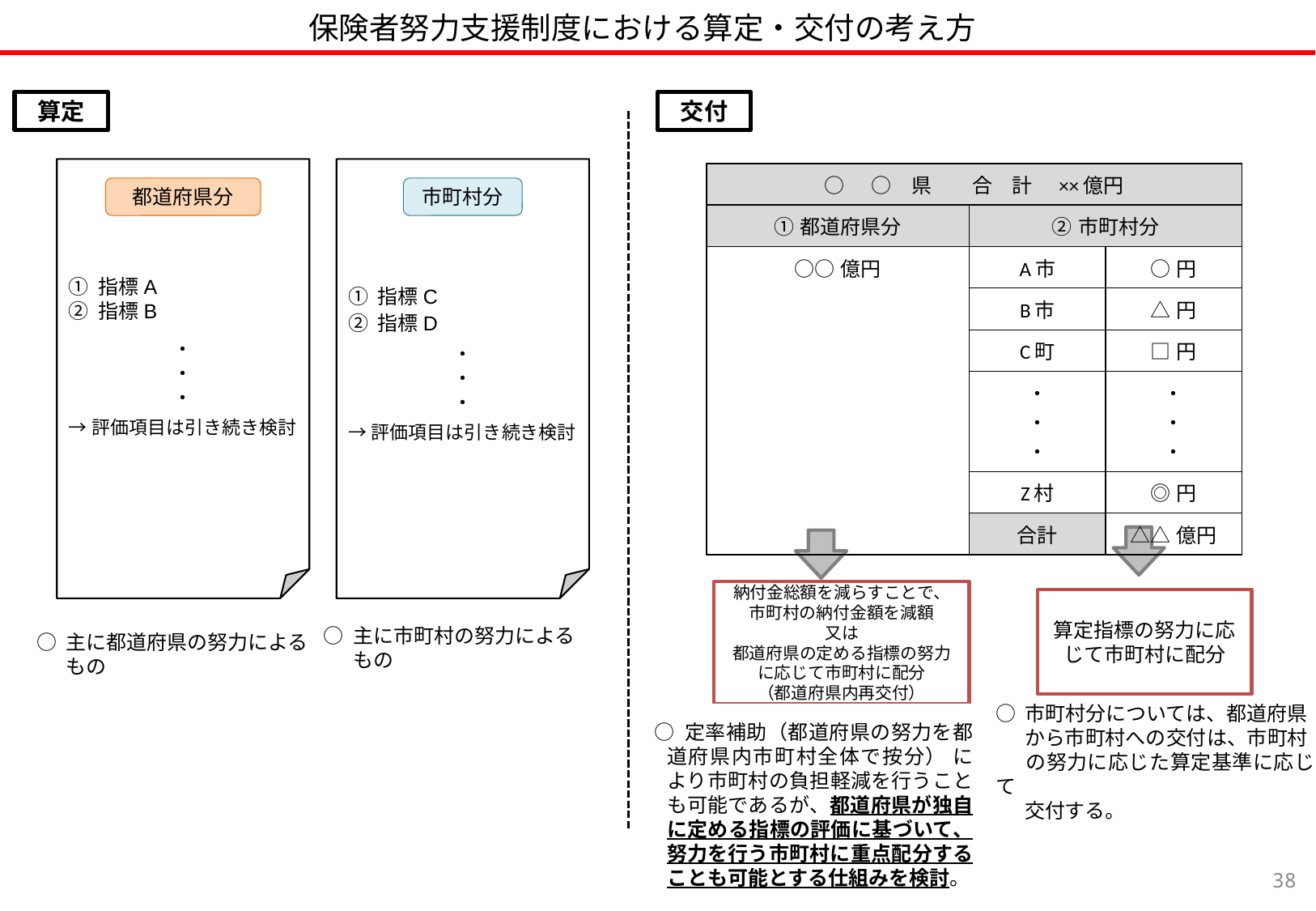

保険者努力支援制度における算定・交付の考え方
算定
交付

① 指標C
② 指標D

・
・
・

→評価項目は引き続き検討

① 指標A
② 指標B

・
・
・

→評価項目は引き続き検討

| ○　○　県　　合　計　××億円 |  |  |
| --- | --- | --- |
| ①都道府県分 | ②市町村分 |  |
| ○○億円 | A市 | ○円 |
|  | B市 | △円 |
|  | C町 | □円 |
|  | ・ ・ ・ | ・ ・ ・ |
|  | Z村 | ◎円 |
|  | 合計 | △△億円 |
市町村分
都道府県分

納付金総額を減らすことで、
市町村の納付金額を減額
又は
都道府県の定める指標の努力に応じて市町村に配分
（都道府県内再交付）
算定指標の努力に応じて市町村に配分
○ 主に市町村の努力による
　  もの
○ 主に都道府県の努力による
　  もの
○ 市町村分については、都道府県
　  から市町村への交付は、市町村
　  の努力に応じた算定基準に応じて
　  交付する。
○ 定率補助（都道府県の努力を都道府県内市町村全体で按分） により市町村の負担軽減を行うことも可能であるが、都道府県が独自に定める指標の評価に基づいて、努力を行う市町村に重点配分することも可能とする仕組みを検討。
38